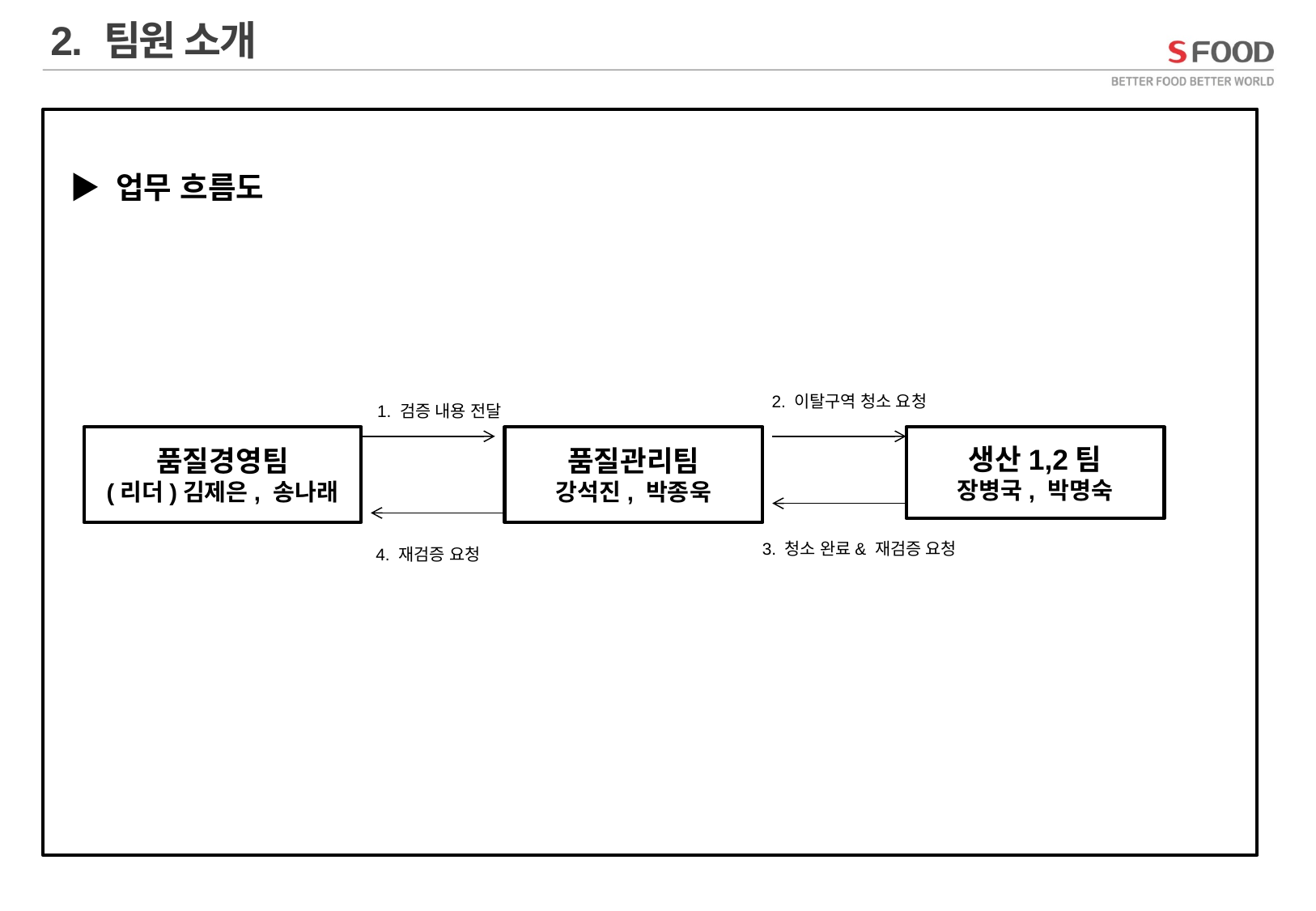

2. 팀원 소개

▶ 업무 흐름도
2. 이탈구역 청소 요청
1. 검증 내용 전달
품질경영팀
(리더)김제은, 송나래
품질관리팀
강석진, 박종욱
생산1,2팀
장병국, 박명숙
3. 청소 완료& 재검증 요청
4. 재검증 요청